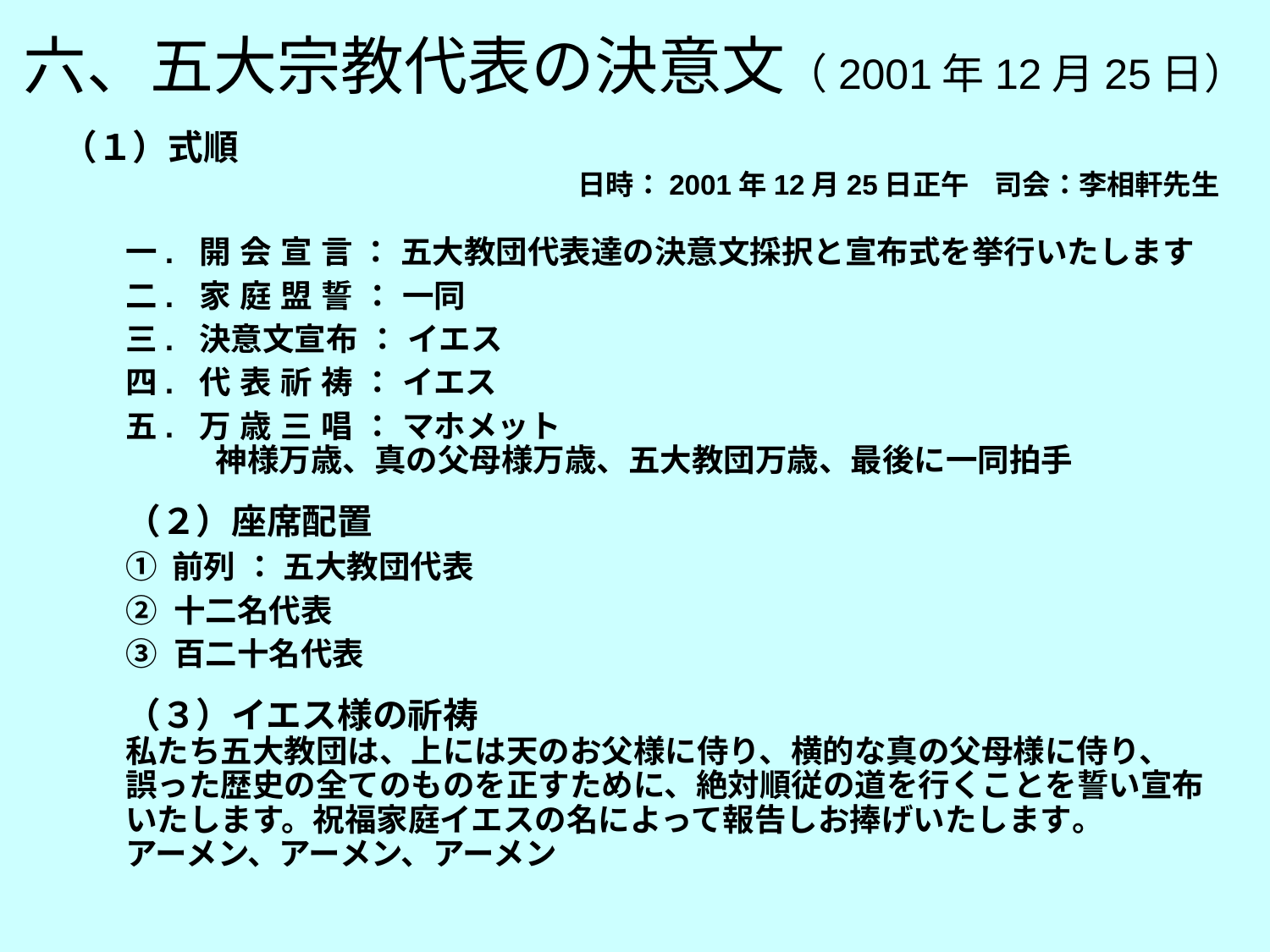

六、五大宗教代表の決意文（2001年12月25日）
（１）式順
　　　　　　　　　　　　　　　　日時：2001年12月25日正午    司会：李相軒先生

一.  開 会 宣 言 ： 五大教団代表達の決意文採択と宣布式を挙行いたします
二.  家 庭 盟 誓 ： 一同
三.  決意文宣布 ： イエス
四.  代 表 祈 祷 ： イエス
五.  万 歳 三 唱 ： マホメット
　　   神様万歳、真の父母様万歳、五大教団万歳、最後に一同拍手
（２）座席配置
① 前列 ： 五大教団代表
② 十二名代表
③ 百二十名代表
（３）イエス様の祈祷
私たち五大教団は、上には天のお父様に侍り、横的な真の父母様に侍り、
誤った歴史の全てのものを正すために、絶対順従の道を行くことを誓い宣布
いたします。祝福家庭イエスの名によって報告しお捧げいたします。
アーメン、アーメン、アーメン